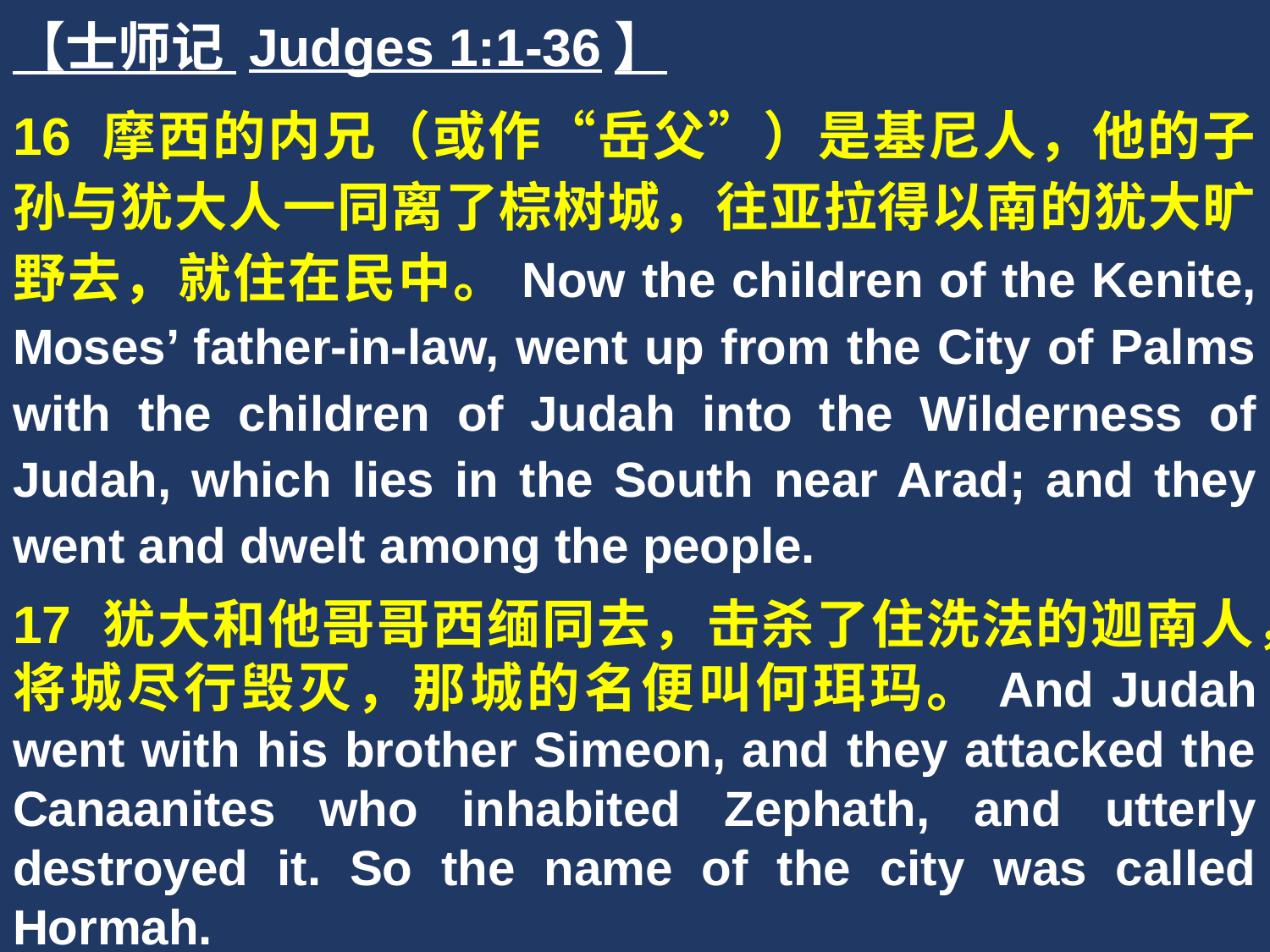

【士师记 Judges 1:1-36】
16 摩西的内兄（或作“岳父”）是基尼人，他的子孙与犹大人一同离了棕树城，往亚拉得以南的犹大旷野去，就住在民中。Now the children of the Kenite, Moses’ father-in-law, went up from the City of Palms with the children of Judah into the Wilderness of Judah, which lies in the South near Arad; and they went and dwelt among the people.
17 犹大和他哥哥西缅同去，击杀了住洗法的迦南人，将城尽行毁灭，那城的名便叫何珥玛。And Judah went with his brother Simeon, and they attacked the Canaanites who inhabited Zephath, and utterly destroyed it. So the name of the city was called Hormah.